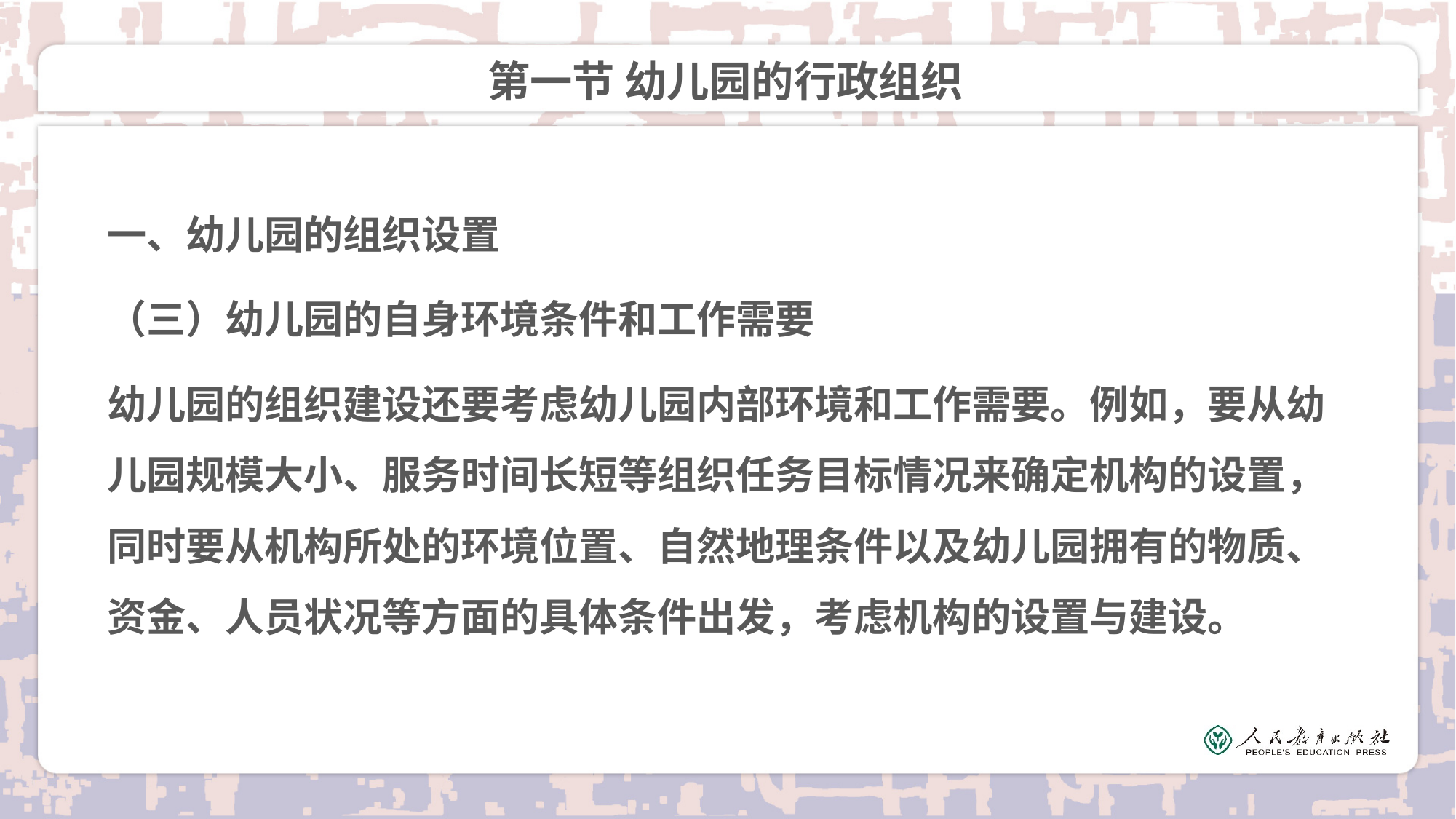

# 第一节 幼儿园的行政组织
一、幼儿园的组织设置
（三）幼儿园的自身环境条件和工作需要
幼儿园的组织建设还要考虑幼儿园内部环境和工作需要。例如，要从幼儿园规模大小、服务时间长短等组织任务目标情况来确定机构的设置，同时要从机构所处的环境位置、自然地理条件以及幼儿园拥有的物质、资金、人员状况等方面的具体条件出发，考虑机构的设置与建设。